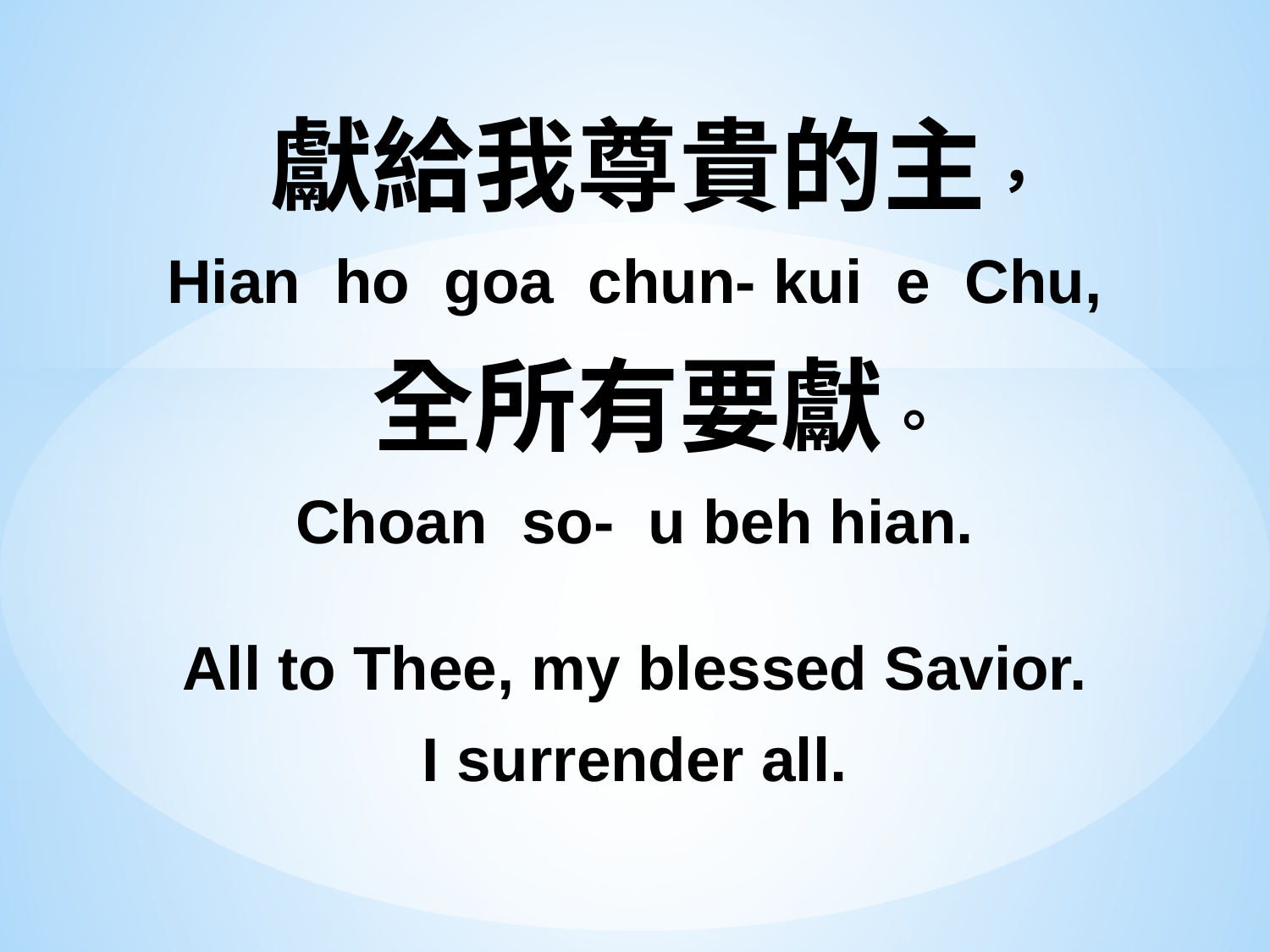

獻給我尊貴的主，
Hian  ho  goa  chun- kui  e  Chu,
 全所有要獻。
Choan  so-  u beh hian.

All to Thee, my blessed Savior.
I surrender all.